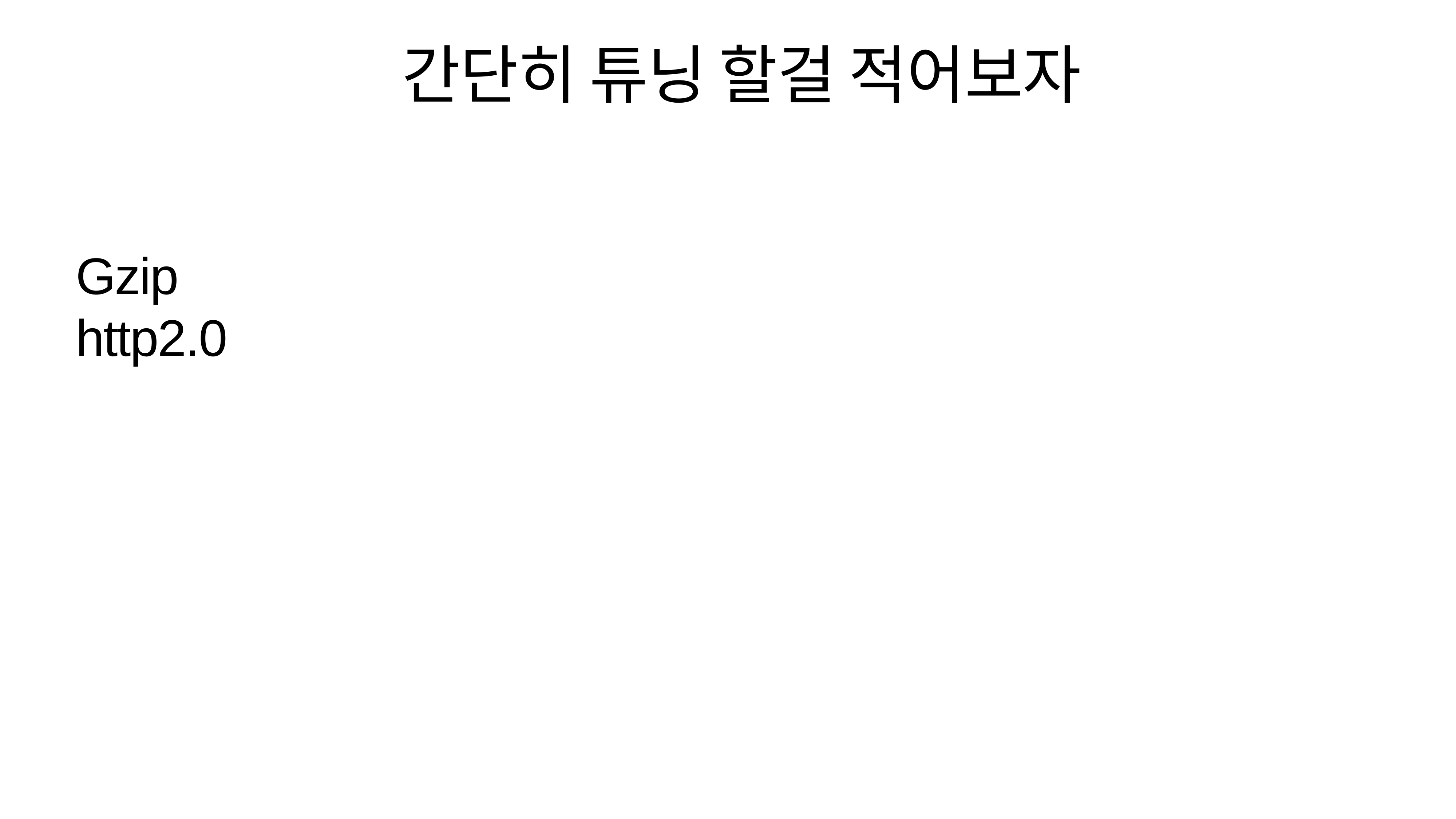

# 간단히 튜닝 할걸 적어보자
Gzip
http2.0